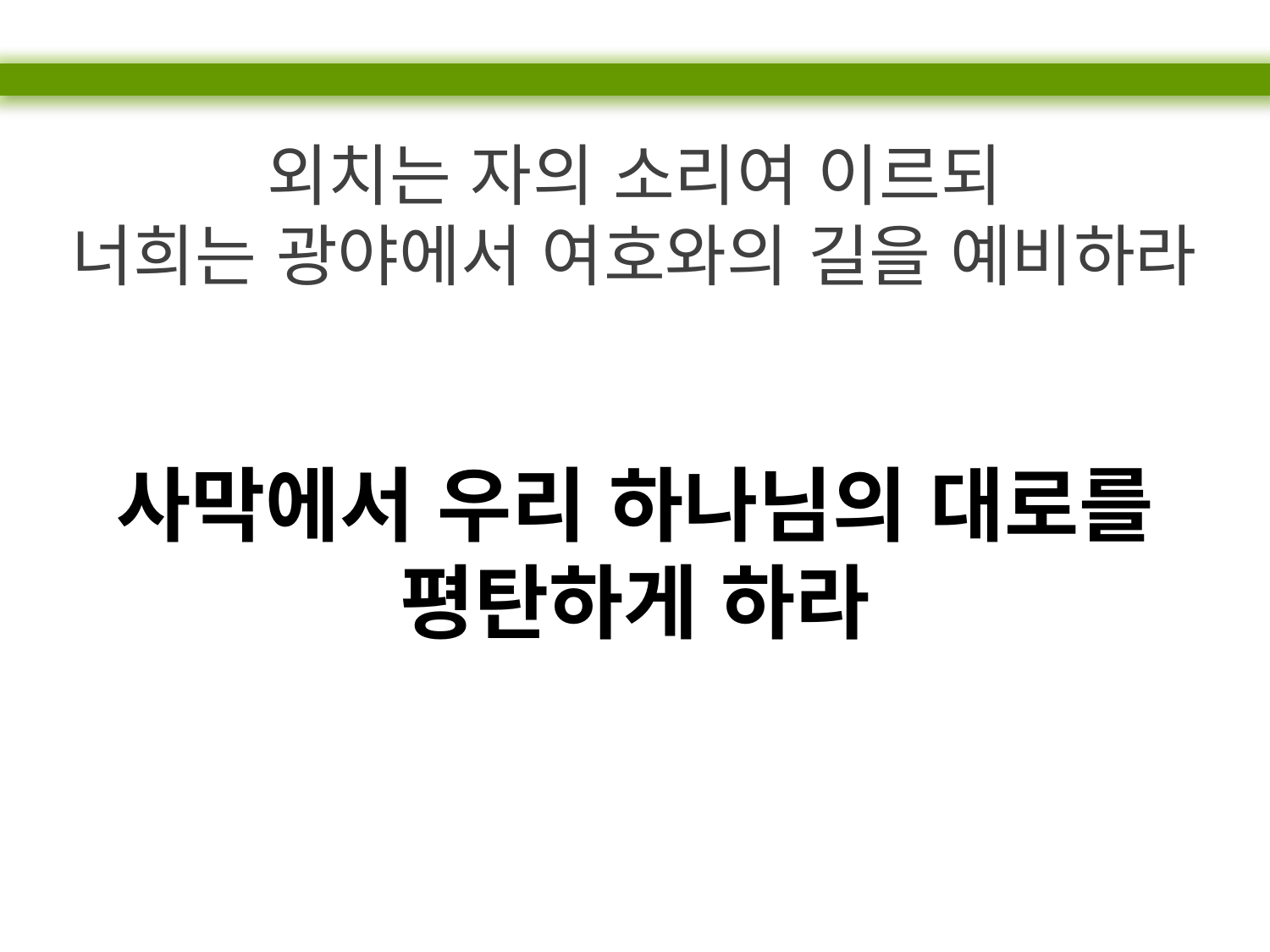

외치는 자의 소리여 이르되
너희는 광야에서 여호와의 길을 예비하라
사막에서 우리 하나님의 대로를
평탄하게 하라